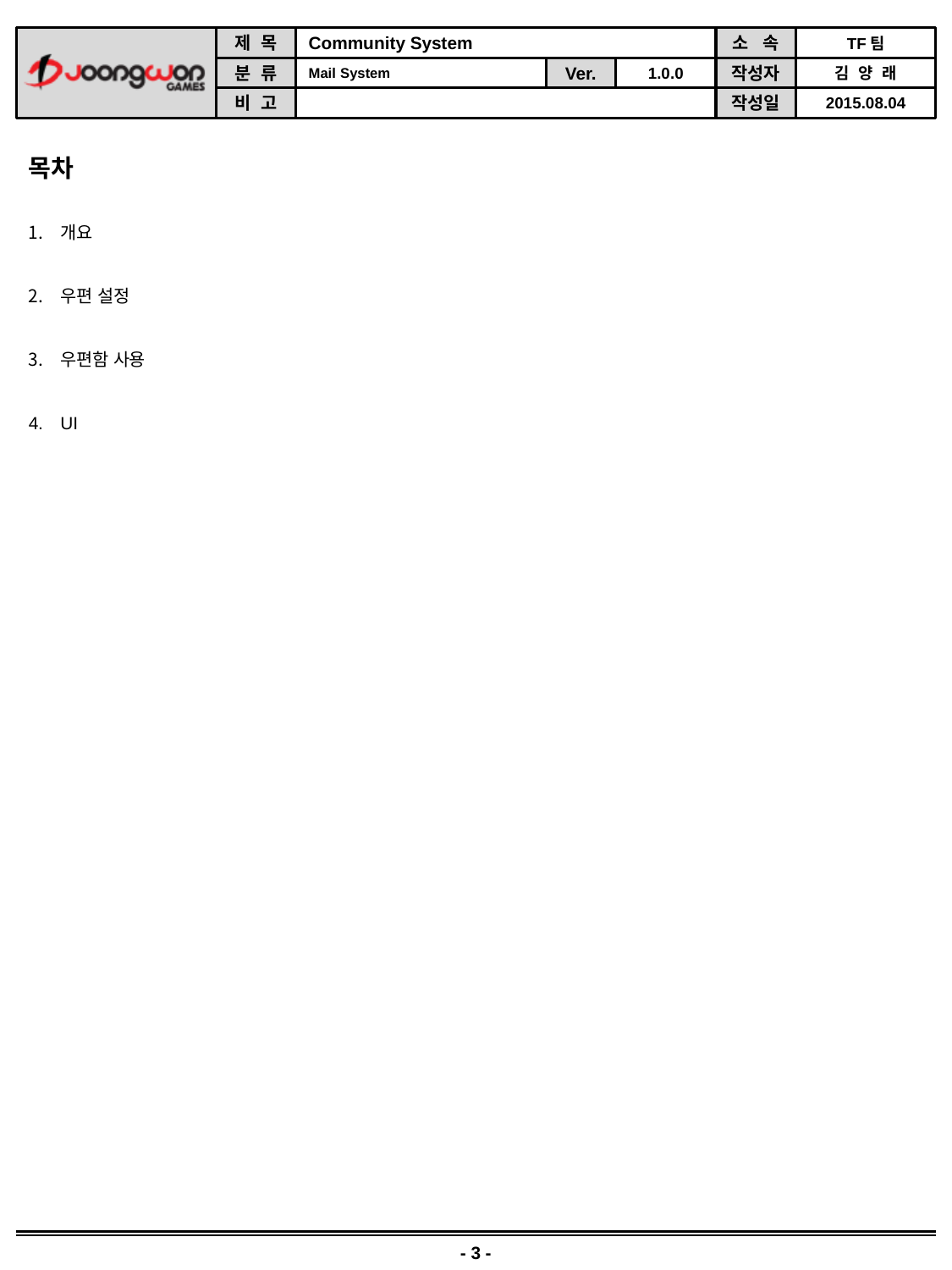

목차
개요

우편 설정

우편함 사용

UI
- 3 -